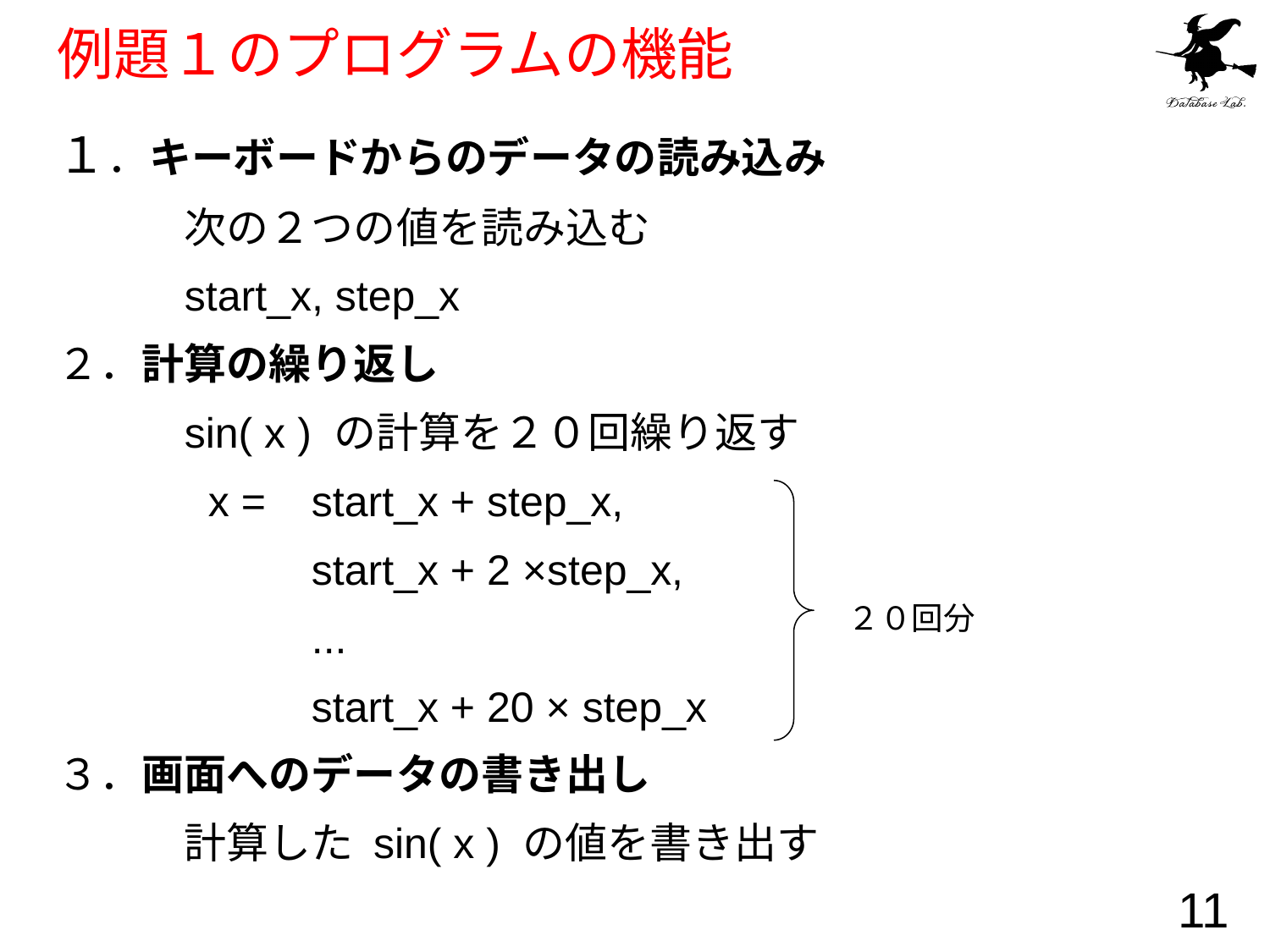

# 例題１のプログラムの機能
１．キーボードからのデータの読み込み
	次の２つの値を読み込む
	start_x, step_x
２．計算の繰り返し
	sin( x ) の計算を２０回繰り返す
	  x = 	start_x + step_x,
		start_x + 2 ×step_x,
		...
		start_x + 20 × step_x
３．画面へのデータの書き出し
	計算した sin( x ) の値を書き出す

２０回分
11